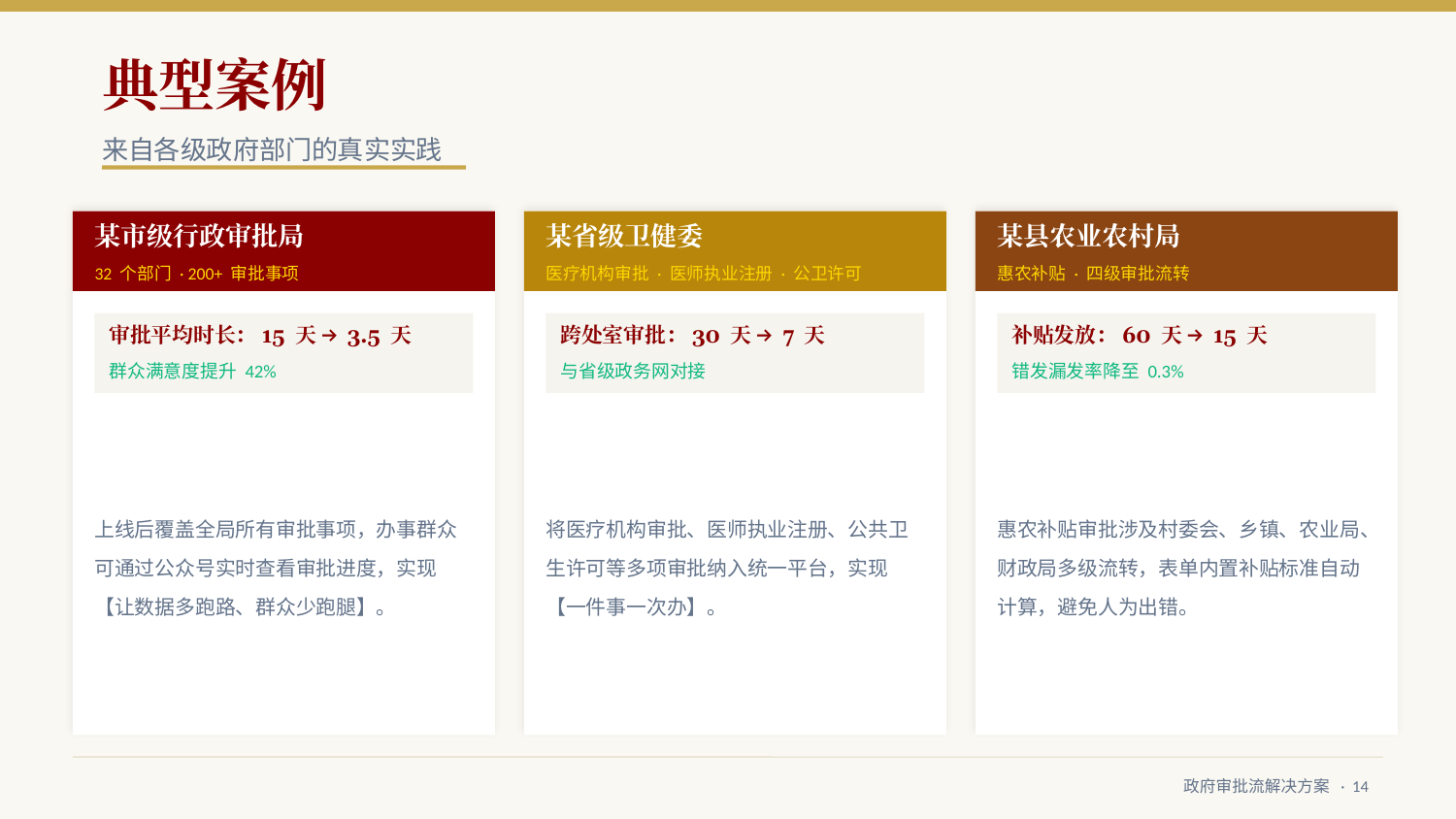

典型案例
来自各级政府部门的真实实践

某市级行政审批局
某省级卫健委
某县农业农村局
32 个部门 · 200+ 审批事项
医疗机构审批 · 医师执业注册 · 公卫许可
惠农补贴 · 四级审批流转

审批平均时长：15 天 → 3.5 天

跨处室审批：30 天 → 7 天

补贴发放：60 天 → 15 天
群众满意度提升 42%
与省级政务网对接
错发漏发率降至 0.3%
上线后覆盖全局所有审批事项，办事群众可通过公众号实时查看审批进度，实现【让数据多跑路、群众少跑腿】。
将医疗机构审批、医师执业注册、公共卫生许可等多项审批纳入统一平台，实现【一件事一次办】。
惠农补贴审批涉及村委会、乡镇、农业局、财政局多级流转，表单内置补贴标准自动计算，避免人为出错。

政府审批流解决方案  ·  14